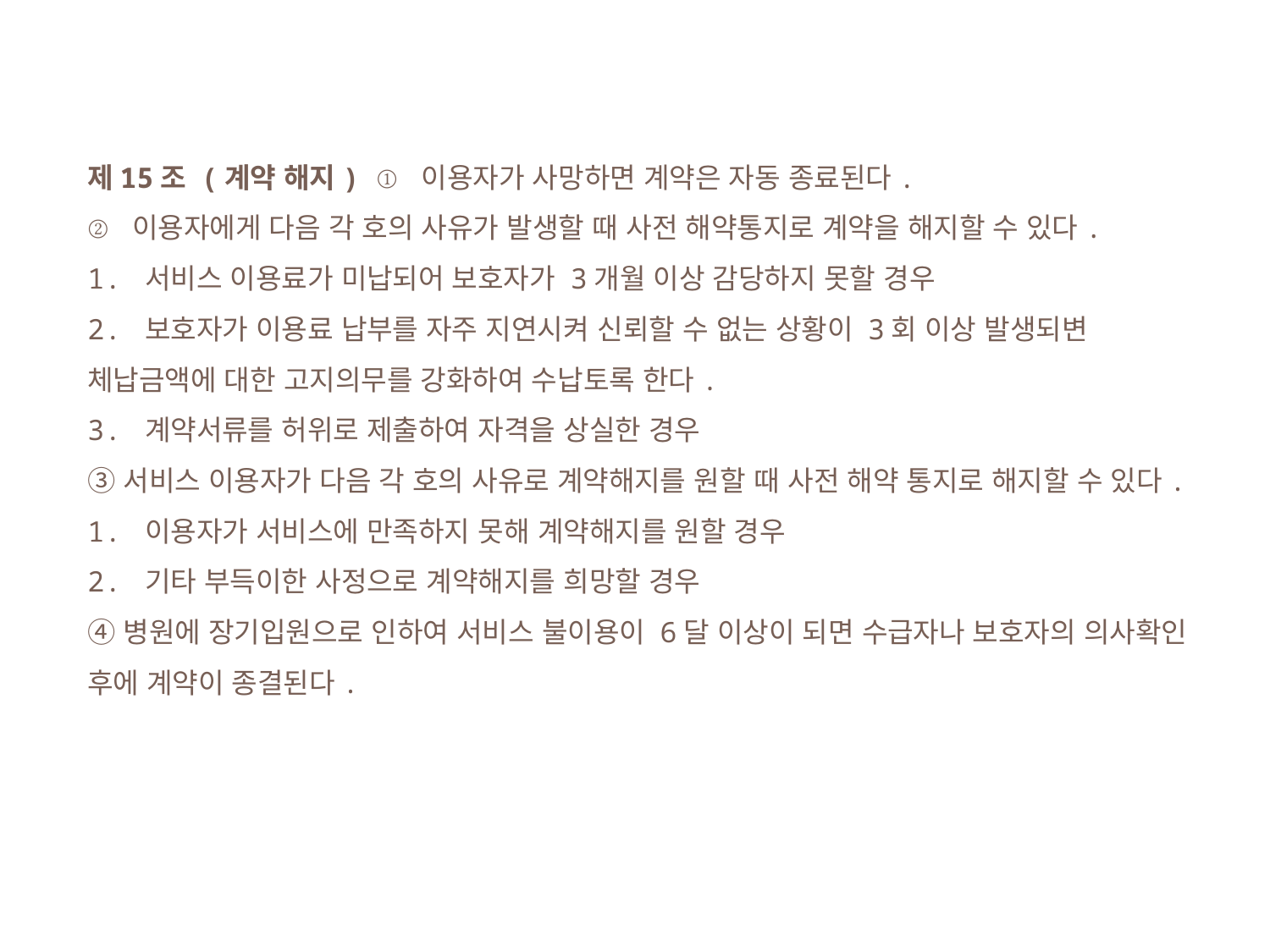

제15조 (계약 해지) ① 이용자가 사망하면 계약은 자동 종료된다.
② 이용자에게 다음 각 호의 사유가 발생할 때 사전 해약통지로 계약을 해지할 수 있다.
1. 서비스 이용료가 미납되어 보호자가 3개월 이상 감당하지 못할 경우
2. 보호자가 이용료 납부를 자주 지연시켜 신뢰할 수 없는 상황이 3회 이상 발생되변 체납금액에 대한 고지의무를 강화하여 수납토록 한다.
3. 계약서류를 허위로 제출하여 자격을 상실한 경우
③ 서비스 이용자가 다음 각 호의 사유로 계약해지를 원할 때 사전 해약 통지로 해지할 수 있다.
1. 이용자가 서비스에 만족하지 못해 계약해지를 원할 경우
2. 기타 부득이한 사정으로 계약해지를 희망할 경우
④ 병원에 장기입원으로 인하여 서비스 불이용이 6달 이상이 되면 수급자나 보호자의 의사확인 후에 계약이 종결된다.